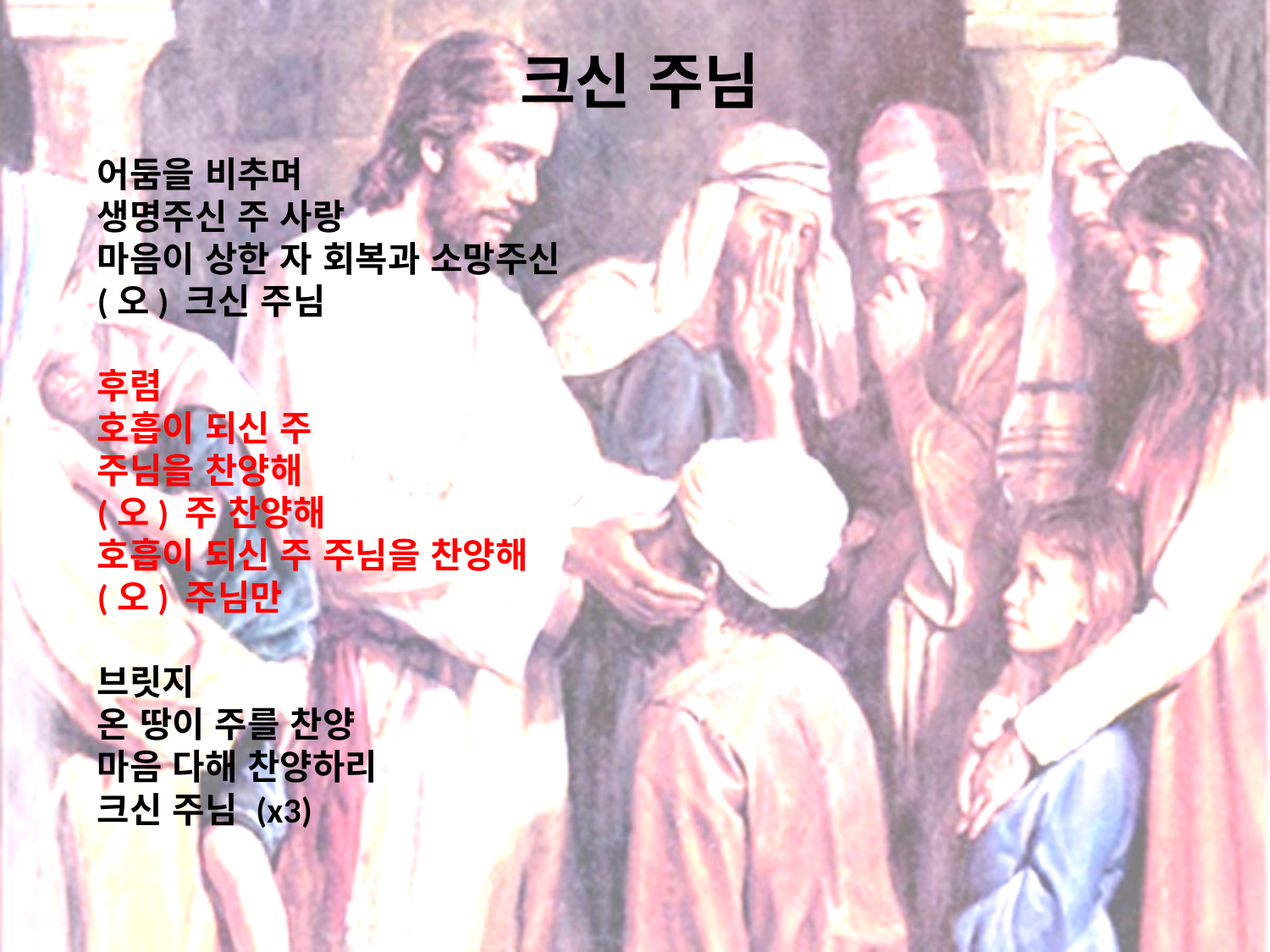

# 크신 주님
어둠을 비추며
생명주신 주 사랑
마음이 상한 자 회복과 소망주신
(오) 크신 주님

후렴
호흡이 되신 주
주님을 찬양해
(오) 주 찬양해
호흡이 되신 주 주님을 찬양해
(오) 주님만

브릿지
온 땅이 주를 찬양
마음 다해 찬양하리
크신 주님 (x3)